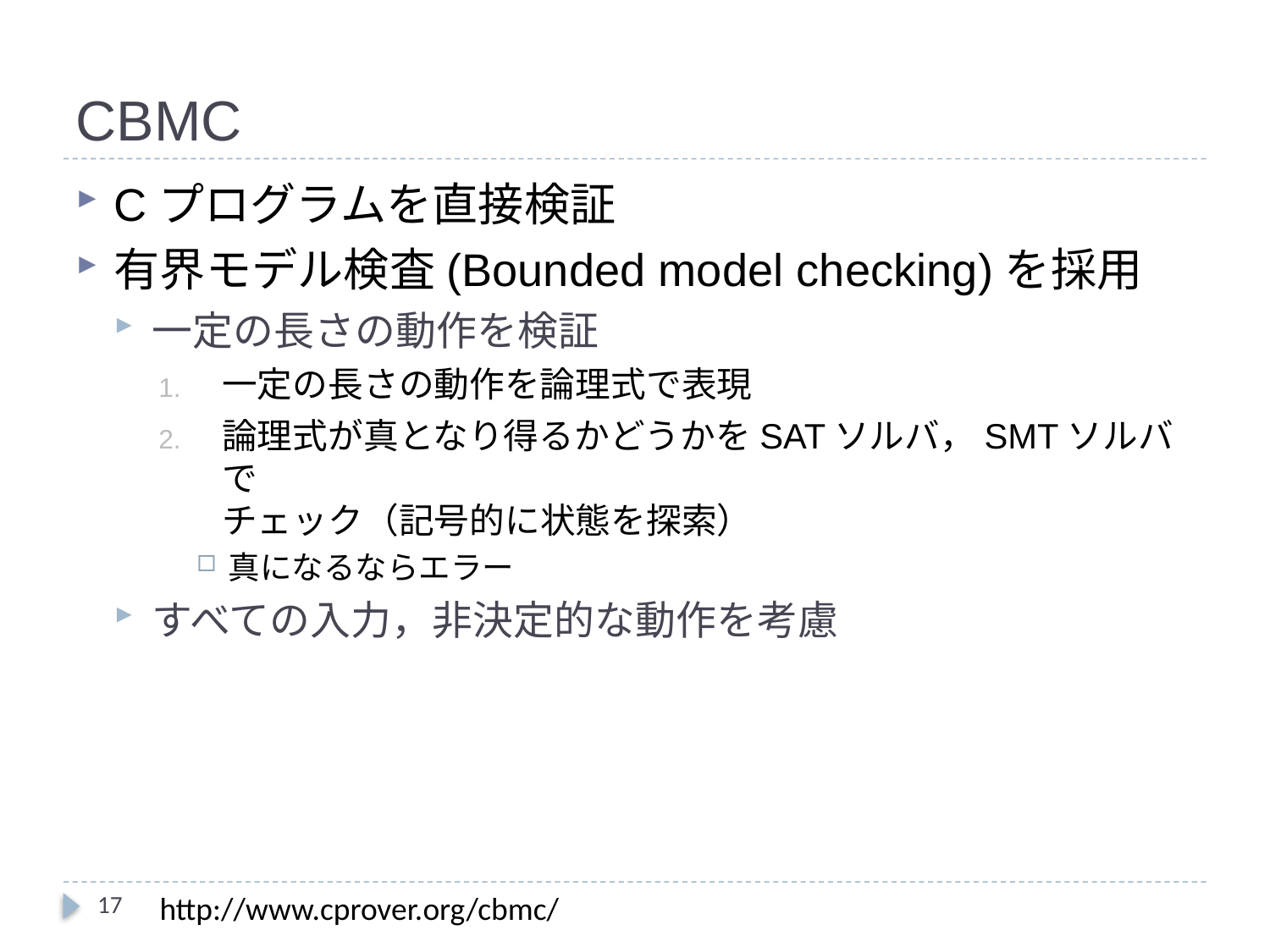

# CBMC
Cプログラムを直接検証
有界モデル検査(Bounded model checking)を採用
一定の長さの動作を検証
一定の長さの動作を論理式で表現
論理式が真となり得るかどうかをSATソルバ，SMTソルバで
チェック（記号的に状態を探索）
真になるならエラー
すべての入力，非決定的な動作を考慮

17
http://www.cprover.org/cbmc/